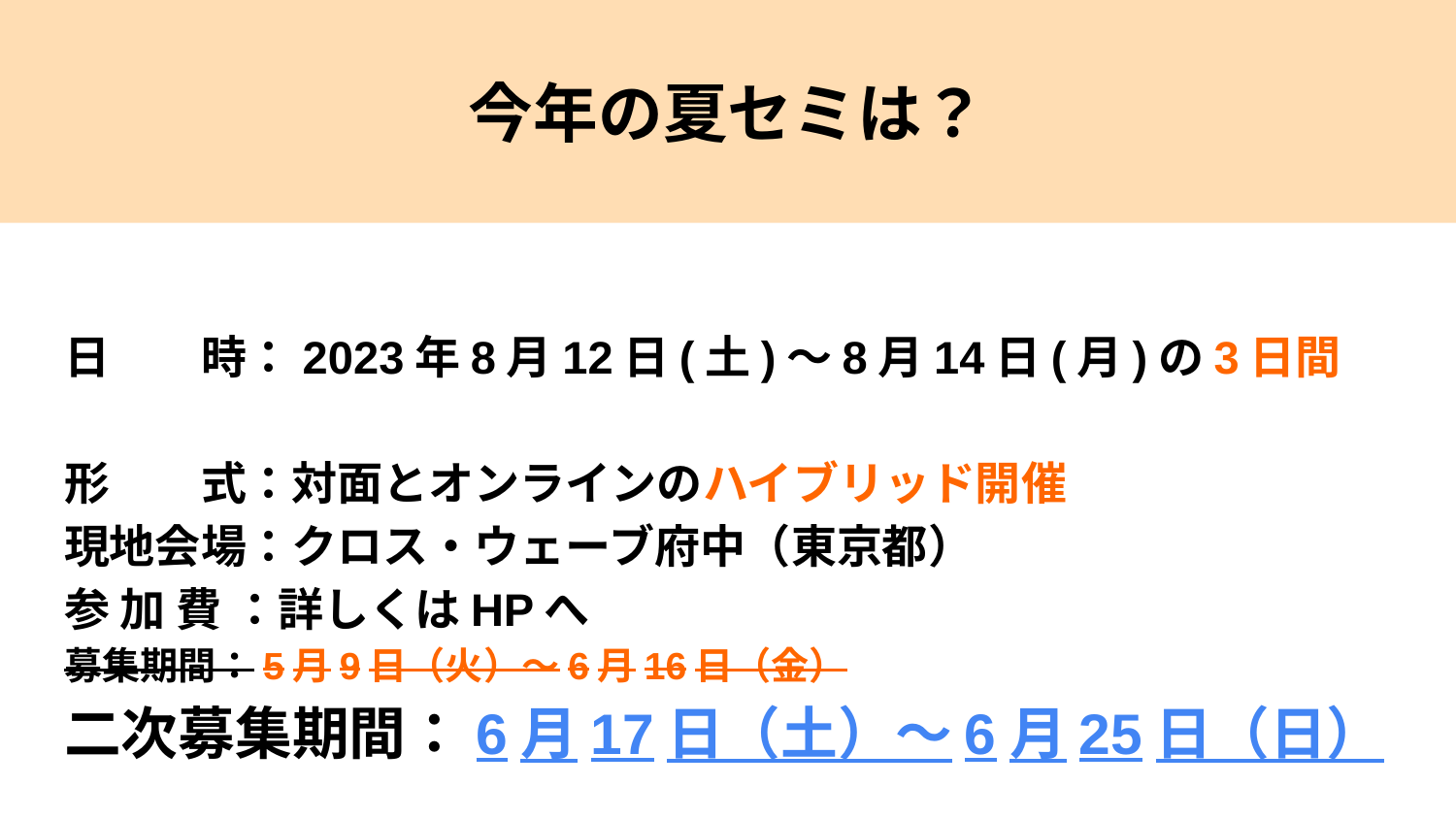

# 今年の夏セミは？

日　　時：2023年8月12日(土)～8月14日(月)の3日間

形　　式：対面とオンラインのハイブリッド開催
現地会場：クロス・ウェーブ府中（東京都）
参 加 費 ：詳しくはHPへ
募集期間：5月9日（火）～6月16日（金）
二次募集期間：6月17日（土）～6月25日（日）